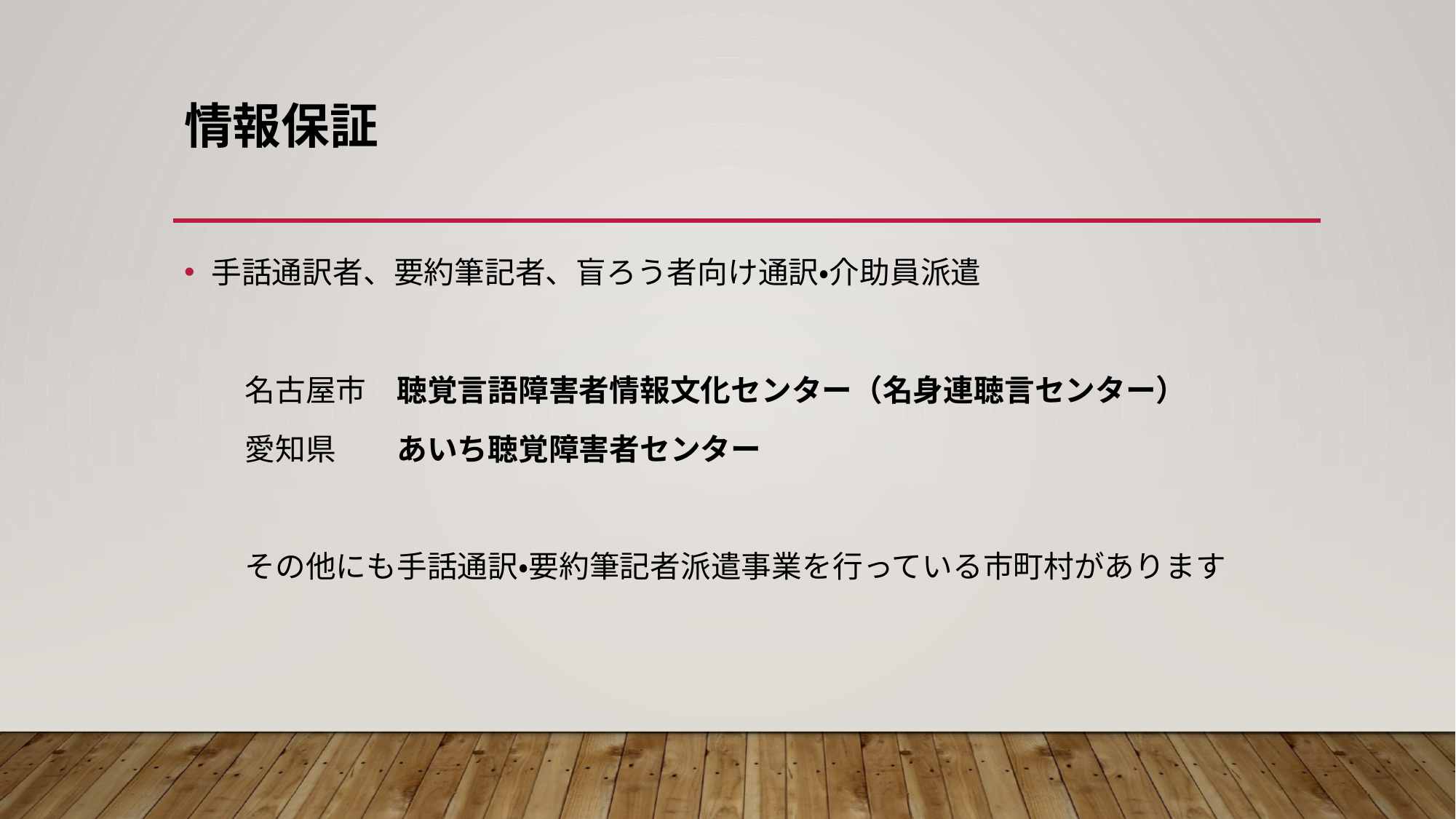

# 情報保証
手話通訳者、要約筆記者、盲ろう者向け通訳・介助員派遣

　　名古屋市　聴覚言語障害者情報文化センター（名身連聴言センター）
　　愛知県　　あいち聴覚障害者センター

　　その他にも手話通訳・要約筆記者派遣事業を行っている市町村があります